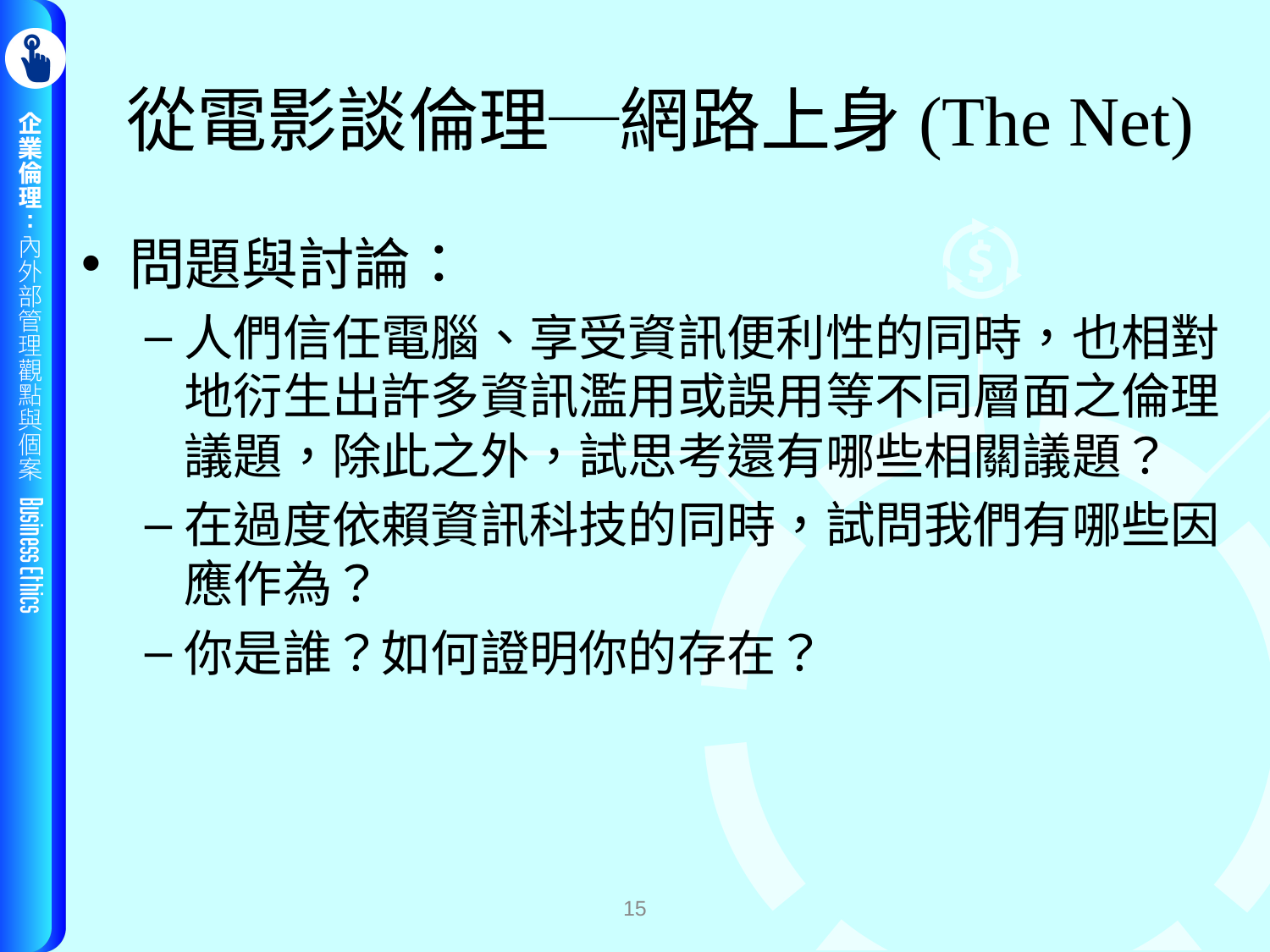

# 從電影談倫理─網路上身(The Net)
問題與討論：
人們信任電腦、享受資訊便利性的同時，也相對地衍生出許多資訊濫用或誤用等不同層面之倫理議題，除此之外，試思考還有哪些相關議題？
在過度依賴資訊科技的同時，試問我們有哪些因應作為？
你是誰？如何證明你的存在？
15